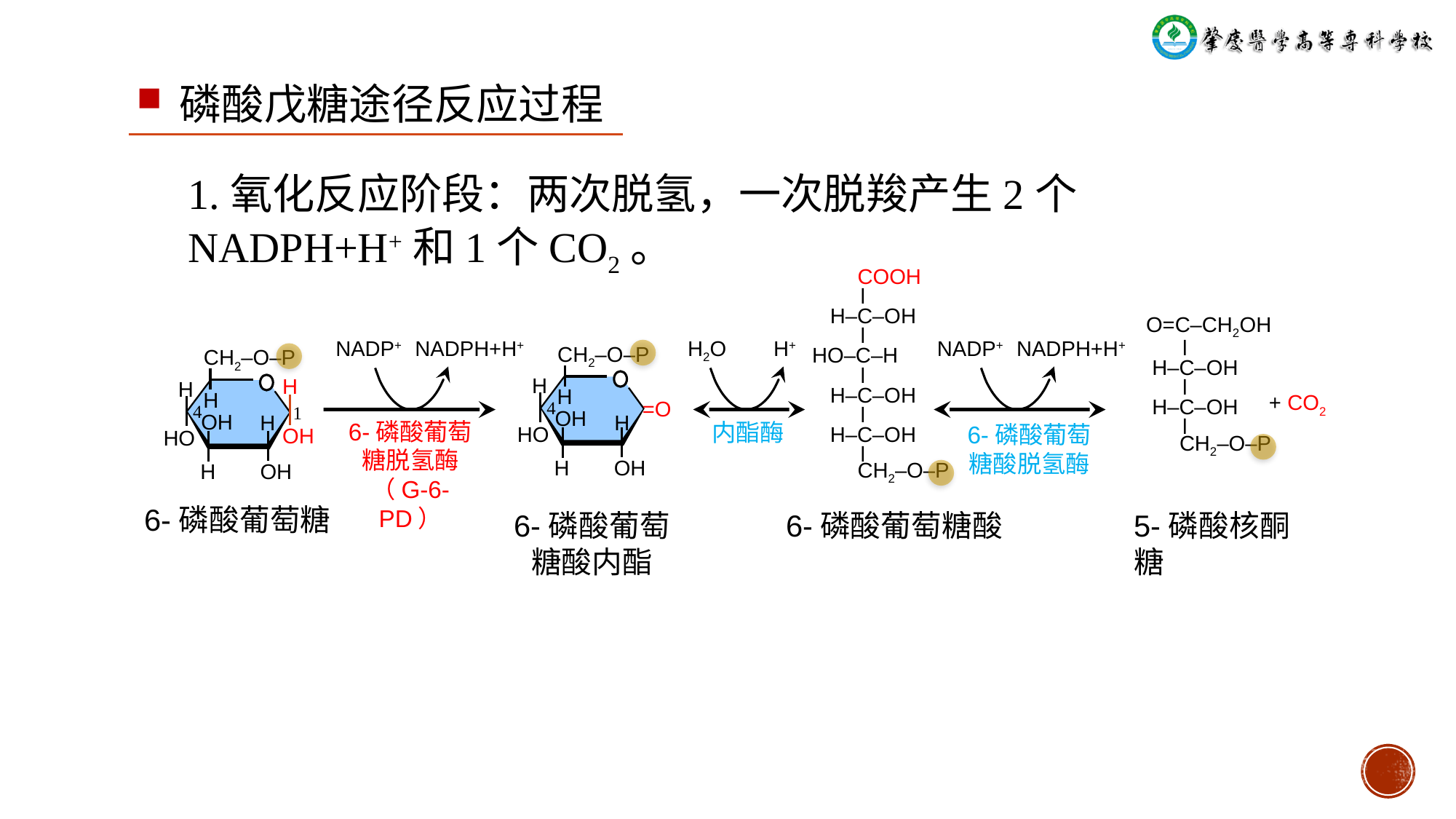

磷酸戊糖途径反应过程
1.氧化反应阶段：两次脱氢，一次脱羧产生2个NADPH+H+和1个CO2。
        COOH
        ǀ
   H‒C‒OH
        ǀ
HO‒C‒H
        ǀ
   H‒C‒OH
        ǀ
   H‒C‒OH
        ǀ
        CH2‒O‒P

6-磷酸葡萄糖酸
  O=C‒CH2OH
        ǀ
   H‒C‒OH
        ǀ
   H‒C‒OH
        ǀ
        CH2‒O‒P

5-磷酸核酮糖
NADP+
NADPH+H+
H2O
H+
NADP+
NADPH+H+

CH2‒O‒P

H

H

=O
4

OH
HO

OH
H

CH2‒O‒P
H

H

H

4

1
OH
OH
HO

OH
H

+ CO2
H

H

6-磷酸葡萄
糖脱氢酶
（G-6-PD）
内酯酶
6-磷酸葡萄
糖酸脱氢酶
6-磷酸葡萄糖
6-磷酸葡萄
糖酸内酯